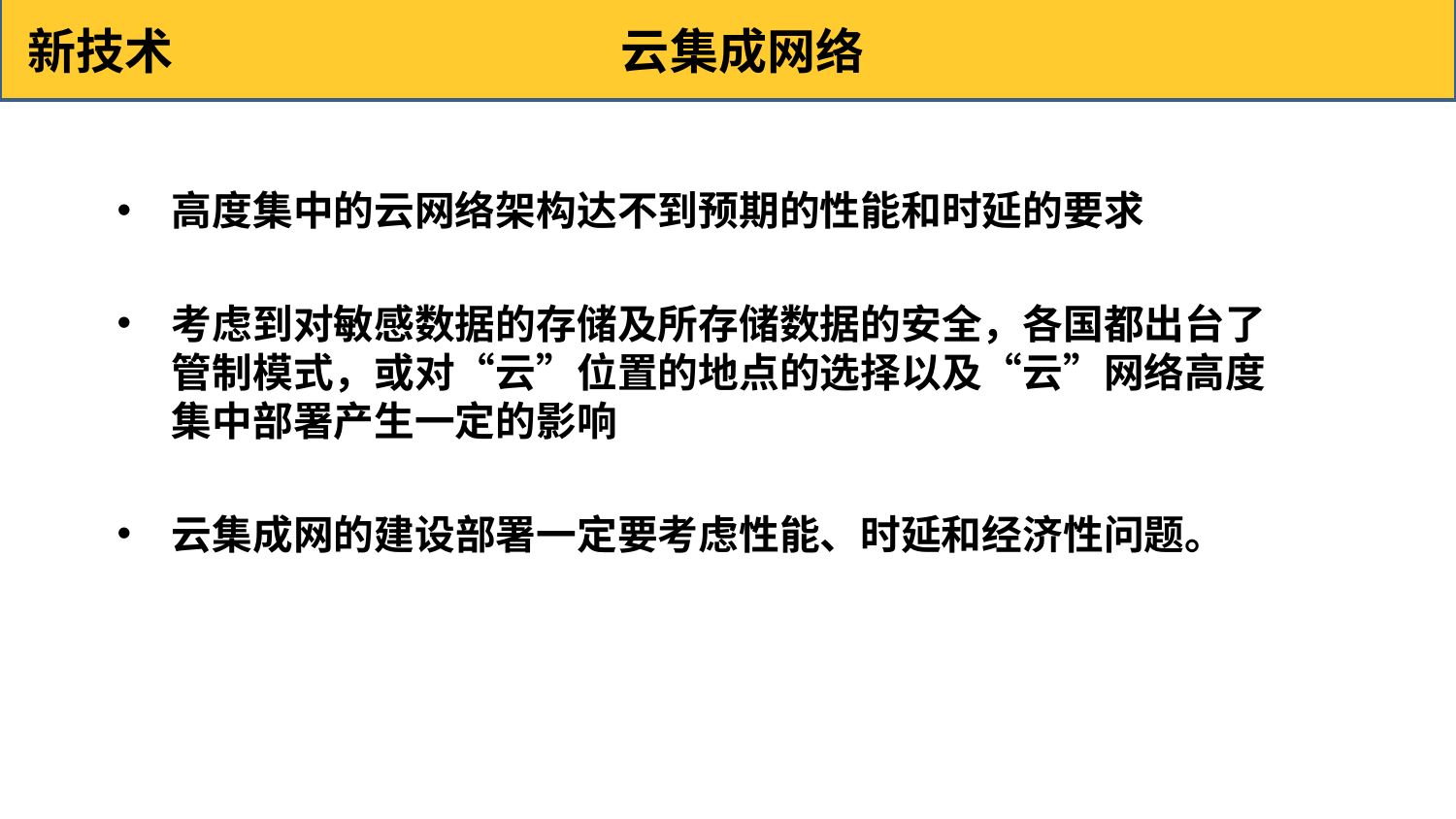

新技术                                         云集成网络

高度集中的云网络架构达不到预期的性能和时延的要求

考虑到对敏感数据的存储及所存储数据的安全，各国都出台了管制模式，或对“云”位置的地点的选择以及“云”网络高度集中部署产生一定的影响

云集成网的建设部署一定要考虑性能、时延和经济性问题。
22